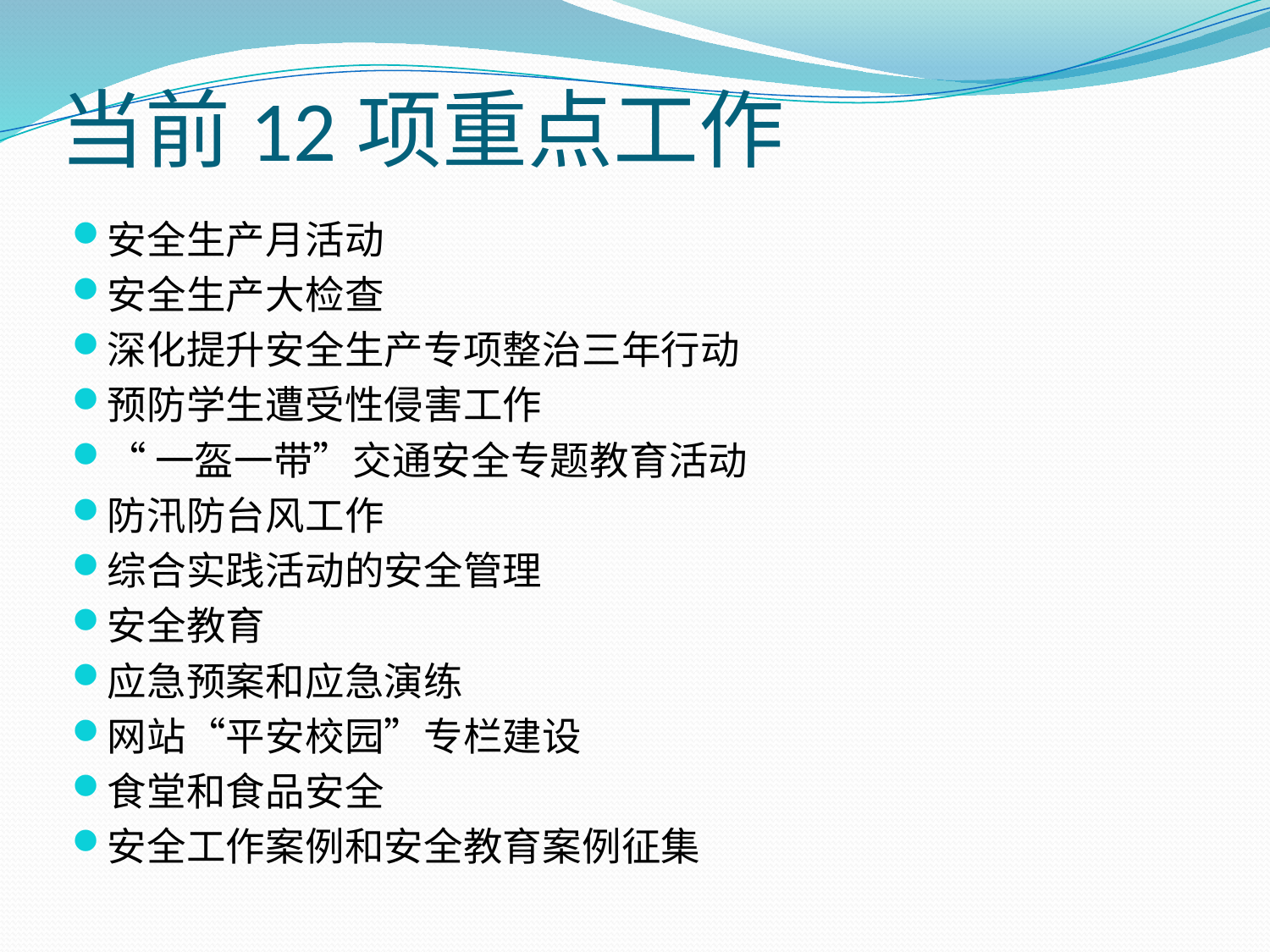

# 当前12项重点工作
安全生产月活动
安全生产大检查
深化提升安全生产专项整治三年行动
预防学生遭受性侵害工作
“一盔一带”交通安全专题教育活动
防汛防台风工作
综合实践活动的安全管理
安全教育
应急预案和应急演练
网站“平安校园”专栏建设
食堂和食品安全
安全工作案例和安全教育案例征集